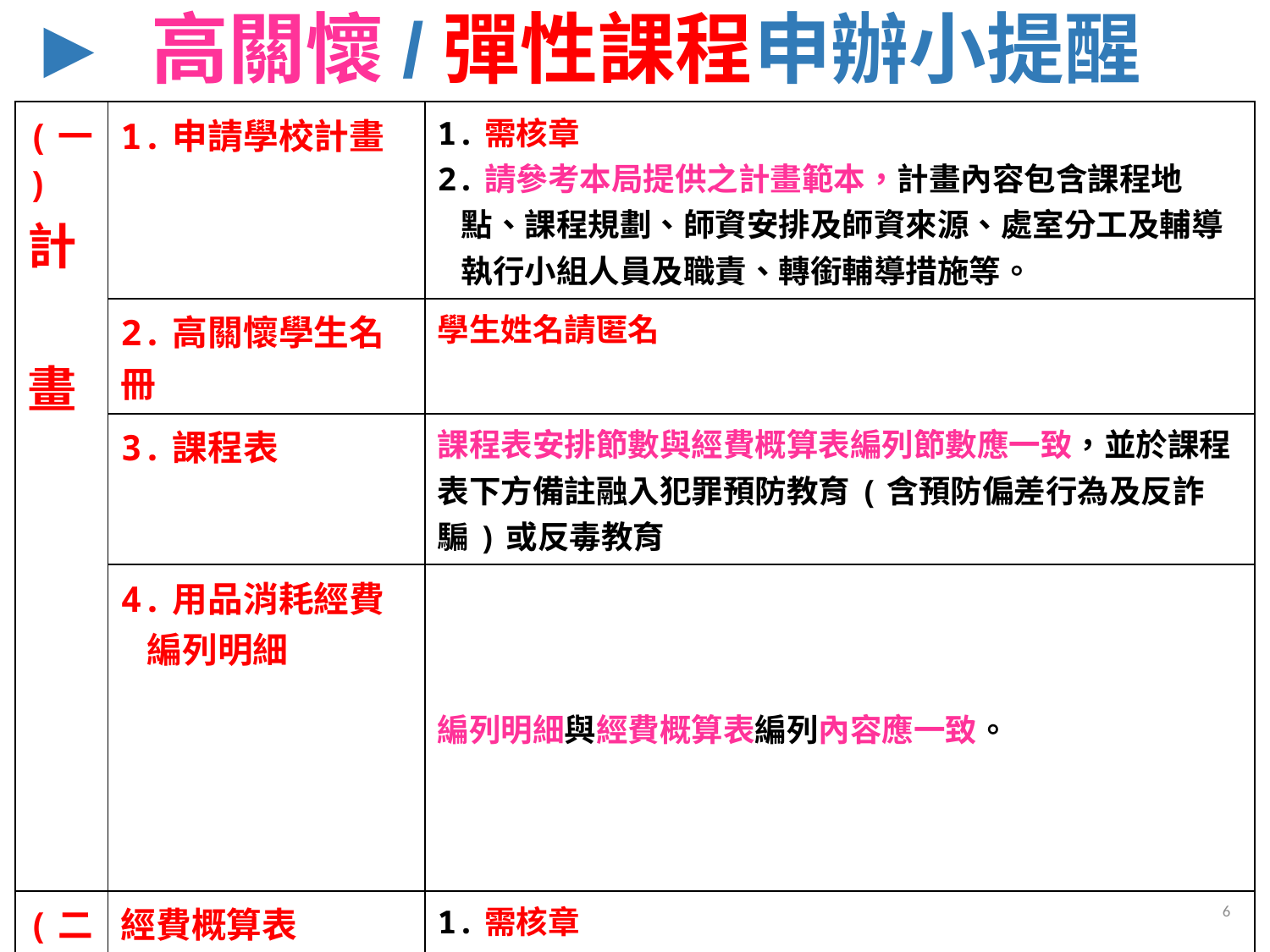

► 高關懷/彈性課程申辦小提醒
| (一) 計 畫 | 1.申請學校計畫 | 1.需核章 2.請參考本局提供之計畫範本，計畫內容包含課程地 點、課程規劃、師資安排及師資來源、處室分工及輔導 執行小組人員及職責、轉銜輔導措施等。 |
| --- | --- | --- |
|  | 2.高關懷學生名冊 | 學生姓名請匿名 |
|  | 3.課程表 | 課程表安排節數與經費概算表編列節數應一致，並於課程表下方備註融入犯罪預防教育(含預防偏差行為及反詐騙)或反毒教育 |
|  | 4.用品消耗經費 編列明細 | 編列明細與經費概算表編列內容應一致。 |
| (二) 經費概算表 | 經費概算表 | 1.需核章 2.概算表編列小提醒: (1)請參考本局提供之經費概算表範本編列 (計畫範本附件5係教 育部國民學前教育署補助辦理中輟生預防蹤與復學輔導工作 原則經費補助明細表-附件1超連結) 。 (2)雜支及文具用品項請列用品明細，勿僅寫辦公用品等。 (3)如編列內、外聘講師鐘點費，請備註授課對象 (ex:授課對象: 學生)。 (4)雜支為總金核扣掉雜支的6%，二代健保為鐘點費的2.11%。 |
6